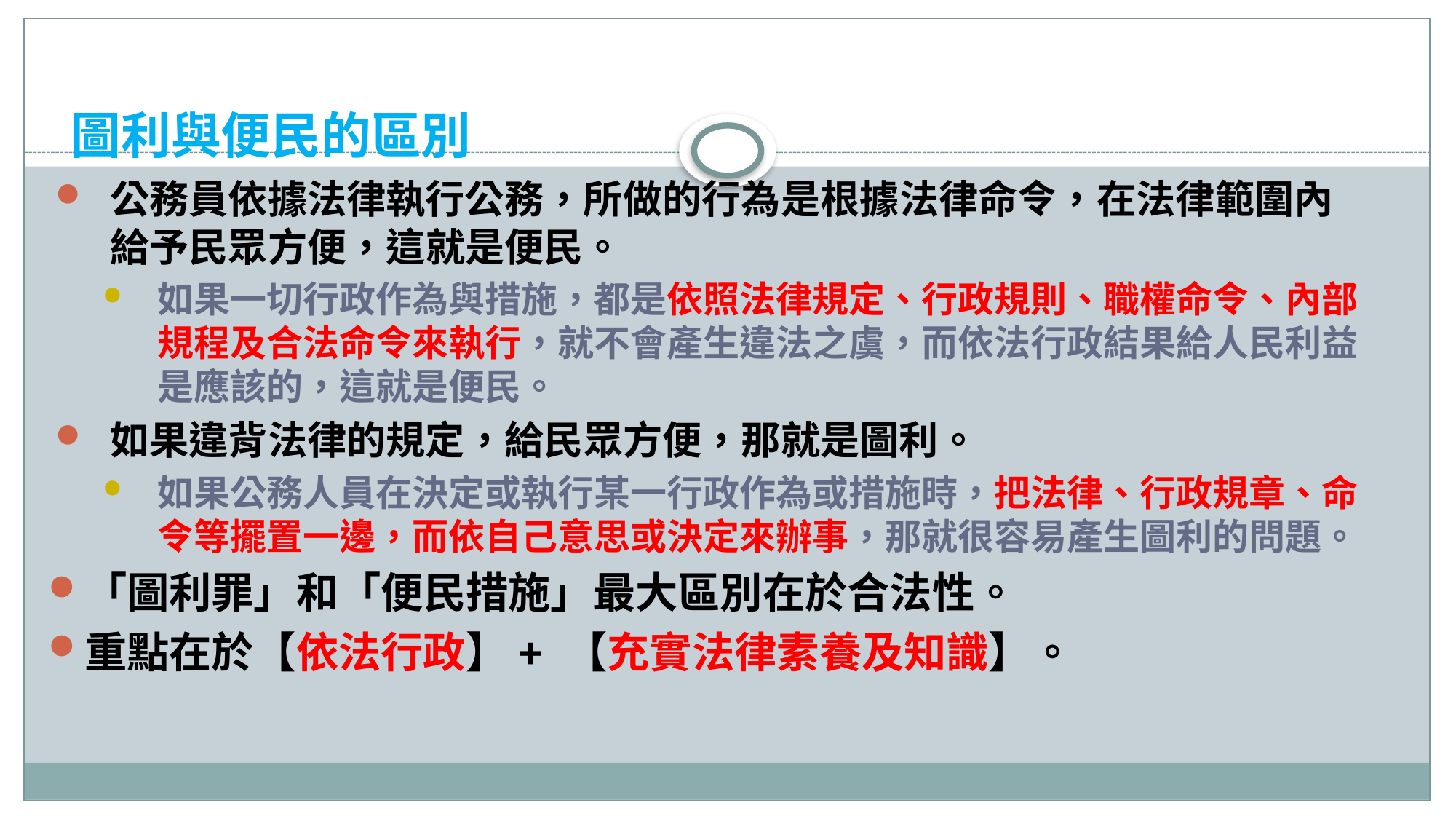

# 圖利與便民的區別
公務員依據法律執行公務，所做的行為是根據法律命令，在法律範圍內給予民眾方便，這就是便民。
如果一切行政作為與措施，都是依照法律規定、行政規則、職權命令、內部規程及合法命令來執行，就不會產生違法之虞，而依法行政結果給人民利益是應該的，這就是便民。
如果違背法律的規定，給民眾方便，那就是圖利。
如果公務人員在決定或執行某一行政作為或措施時，把法律、行政規章、命令等擺置一邊，而依自己意思或決定來辦事，那就很容易產生圖利的問題。
「圖利罪」和「便民措施」最大區別在於合法性。
重點在於【依法行政】+ 【充實法律素養及知識】。